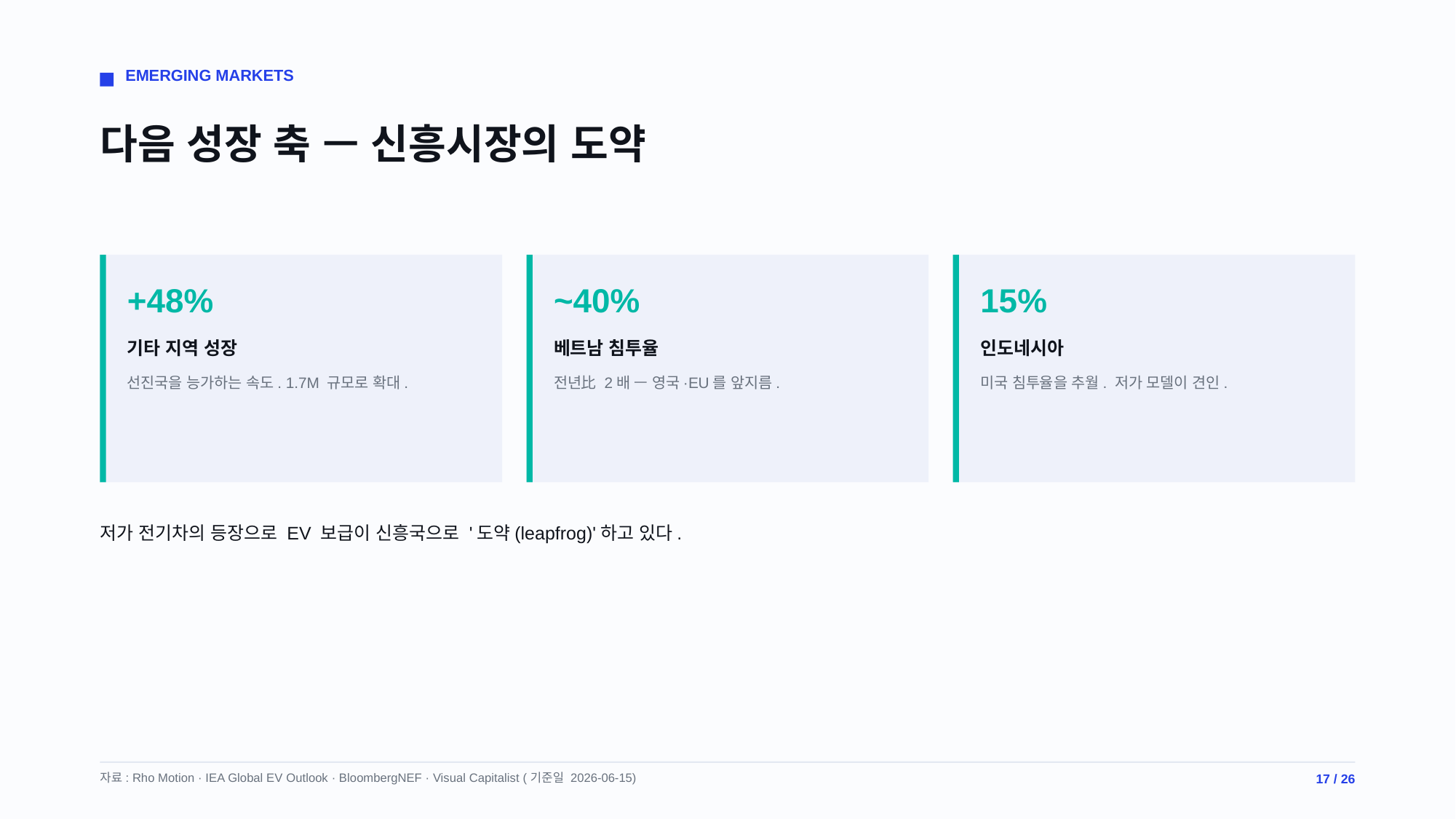

EMERGING MARKETS

다음 성장 축 — 신흥시장의 도약

+48%
~40%
15%
기타 지역 성장
베트남 침투율
인도네시아
선진국을 능가하는 속도. 1.7M 규모로 확대.
전년比 2배 — 영국·EU를 앞지름.
미국 침투율을 추월. 저가 모델이 견인.
저가 전기차의 등장으로 EV 보급이 신흥국으로 '도약(leapfrog)'하고 있다.

자료: Rho Motion · IEA Global EV Outlook · BloombergNEF · Visual Capitalist (기준일 2026-06-15)
17 / 26